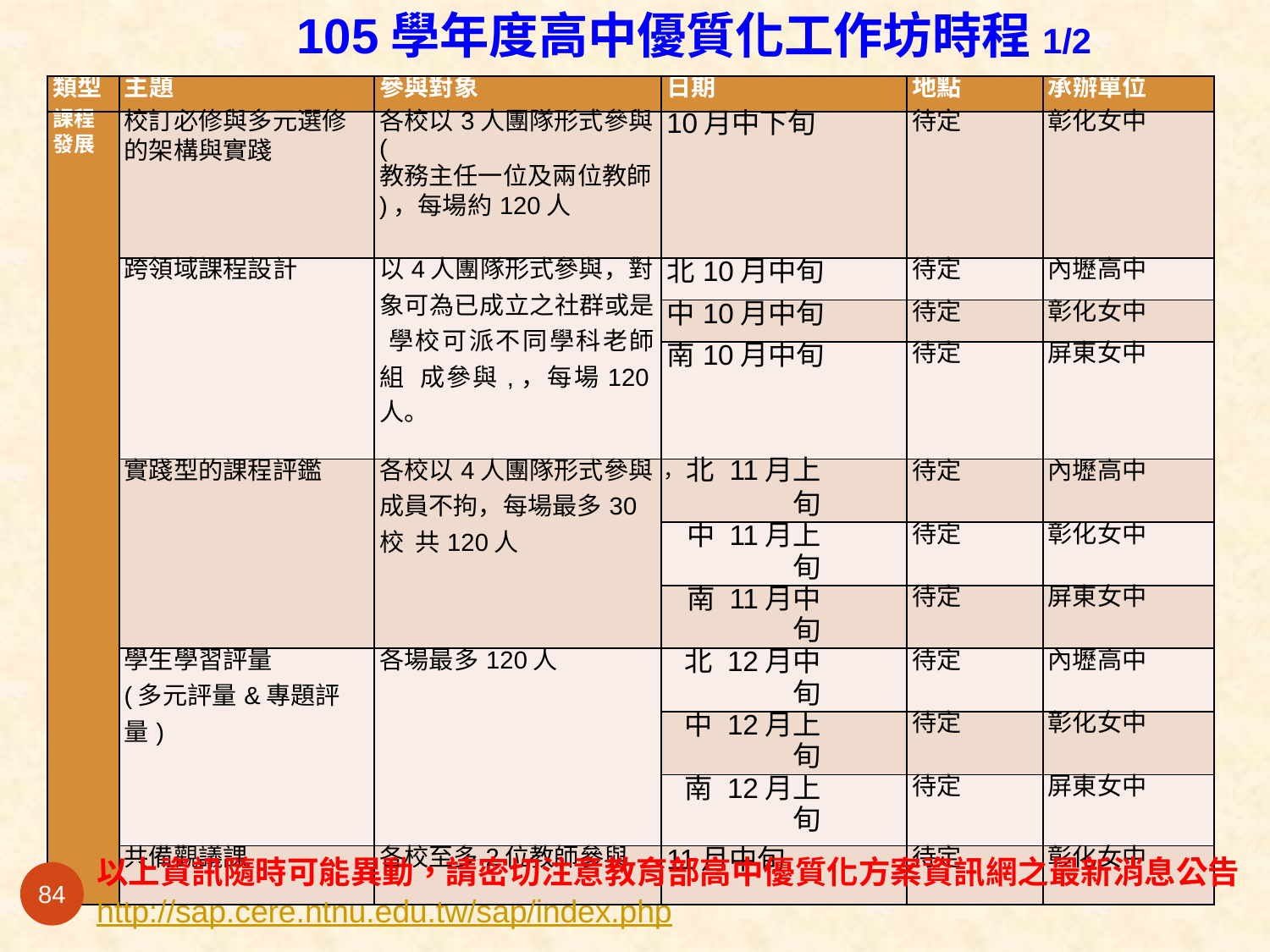

# 105學年度高中優質化工作坊時程1/2
| 類型 | 主題 | 參與對象 | 日期 | 地點 | 承辦單位 |
| --- | --- | --- | --- | --- | --- |
| 課程 發展 | 校訂必修與多元選修 的架構與實踐 | 各校以3人團隊形式參與( 教務主任一位及兩位教師 )，每場約120人 | 10月中下旬 | 待定 | 彰化女中 |
|  | 跨領域課程設計 | 以4人團隊形式參與，對 象可為已成立之社群或是 學校可派不同學科老師組 成參與,，每場120人。 | 北10月中旬 | 待定 | 內壢高中 |
|  |  |  | 中10月中旬 | 待定 | 彰化女中 |
|  |  |  | 南10月中旬 | 待定 | 屏東女中 |
|  | 實踐型的課程評鑑 | 各校以4人團隊形式參與 成員不拘，每場最多30校 共120人 | ，北 11月上旬 | 待定 | 內壢高中 |
|  |  |  | 中 11月上旬 | 待定 | 彰化女中 |
|  |  |  | 南 11月中旬 | 待定 | 屏東女中 |
|  | 學生學習評量 (多元評量&專題評量) | 各場最多120人 | 北 12月中旬 | 待定 | 內壢高中 |
|  |  |  | 中 12月上旬 | 待定 | 彰化女中 |
|  |  |  | 南 12月上旬 | 待定 | 屏東女中 |
|  | 共備觀議課 | 各校至多2位教師參與 | 11月中旬 | 待定 | 彰化女中 |
以上資訊隨時可能異動，請密切注意教育部高中優質化方案資訊網之最新消息公告
http://sap.cere.ntnu.edu.tw/sap/index.php
84